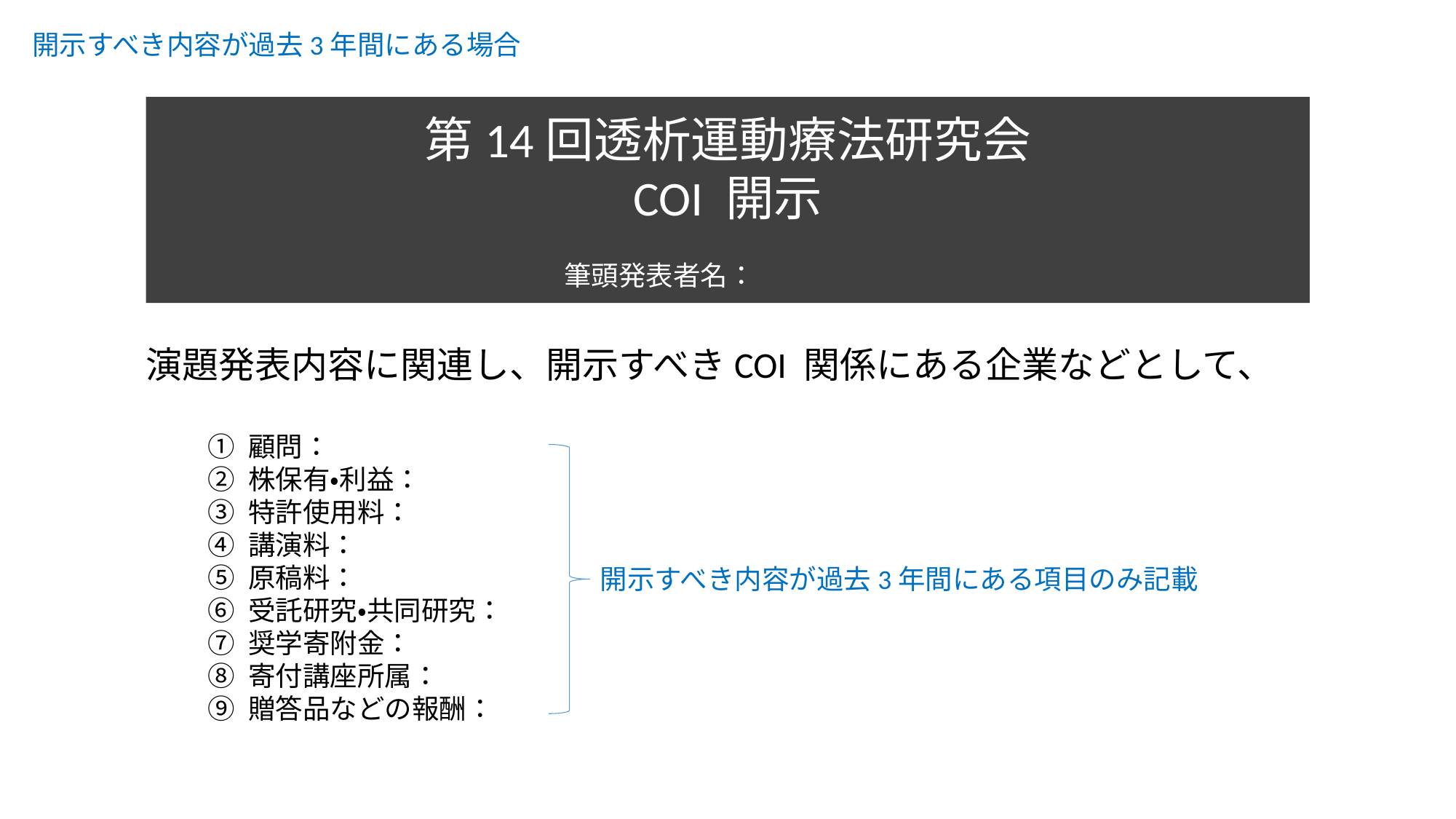

開示すべき内容が過去3年間にある場合
第14回透析運動療法研究会
COI 開示

筆頭発表者名：
演題発表内容に関連し、開示すべきCOI 関係にある企業などとして、
顧問：
株保有・利益：
特許使用料：
講演料：
原稿料：
受託研究・共同研究：
奨学寄附金：
寄付講座所属：
贈答品などの報酬：

開示すべき内容が過去3年間にある項目のみ記載